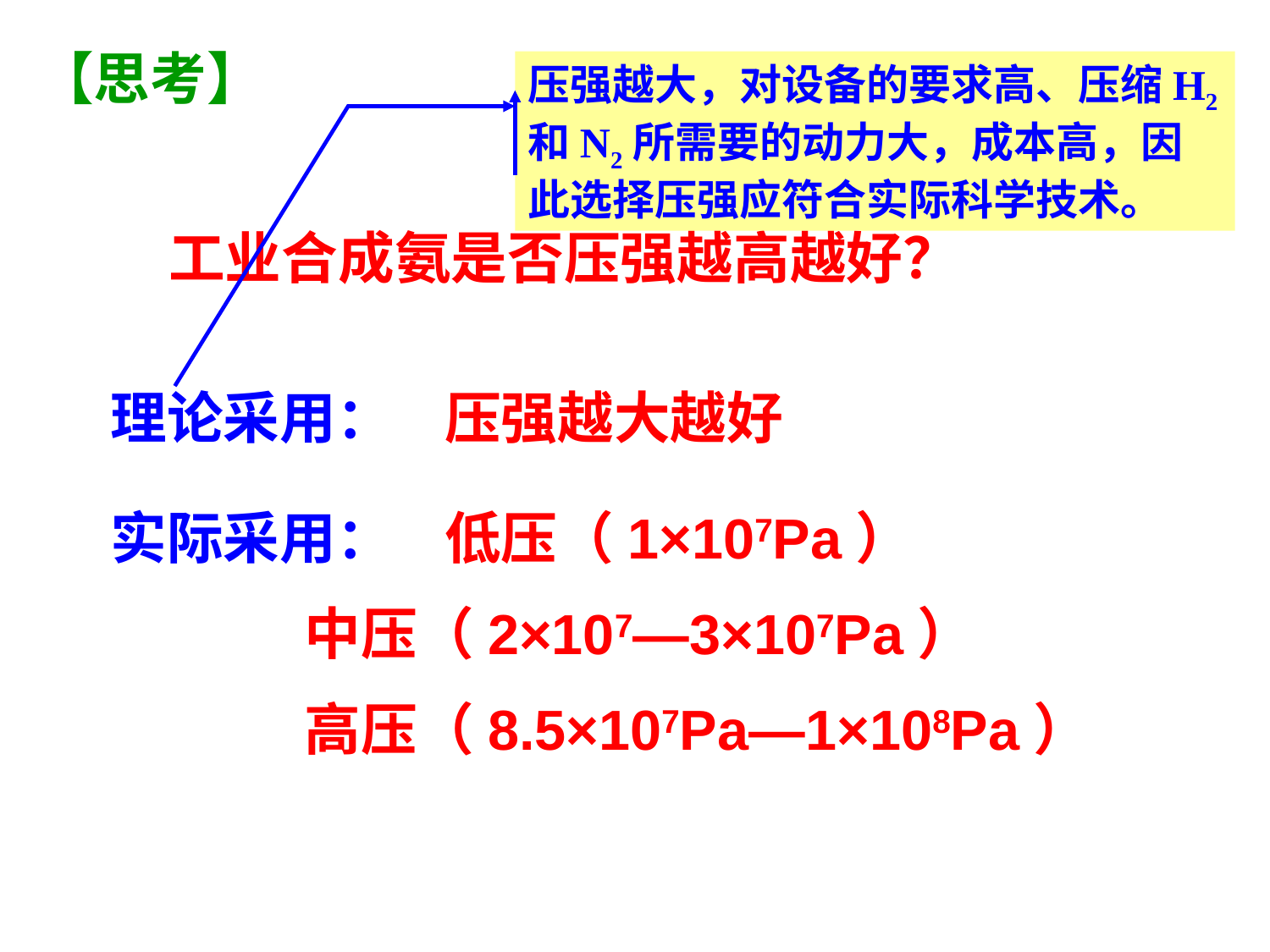

【思考】
压强越大，对设备的要求高、压缩H2和N2所需要的动力大，成本高，因此选择压强应符合实际科学技术。

工业合成氨是否压强越高越好？
理论采用：    压强越大越好
实际采用：    低压（1×107Pa）
              中压（2×107—3×107Pa）
              高压（8.5×107Pa—1×108Pa）